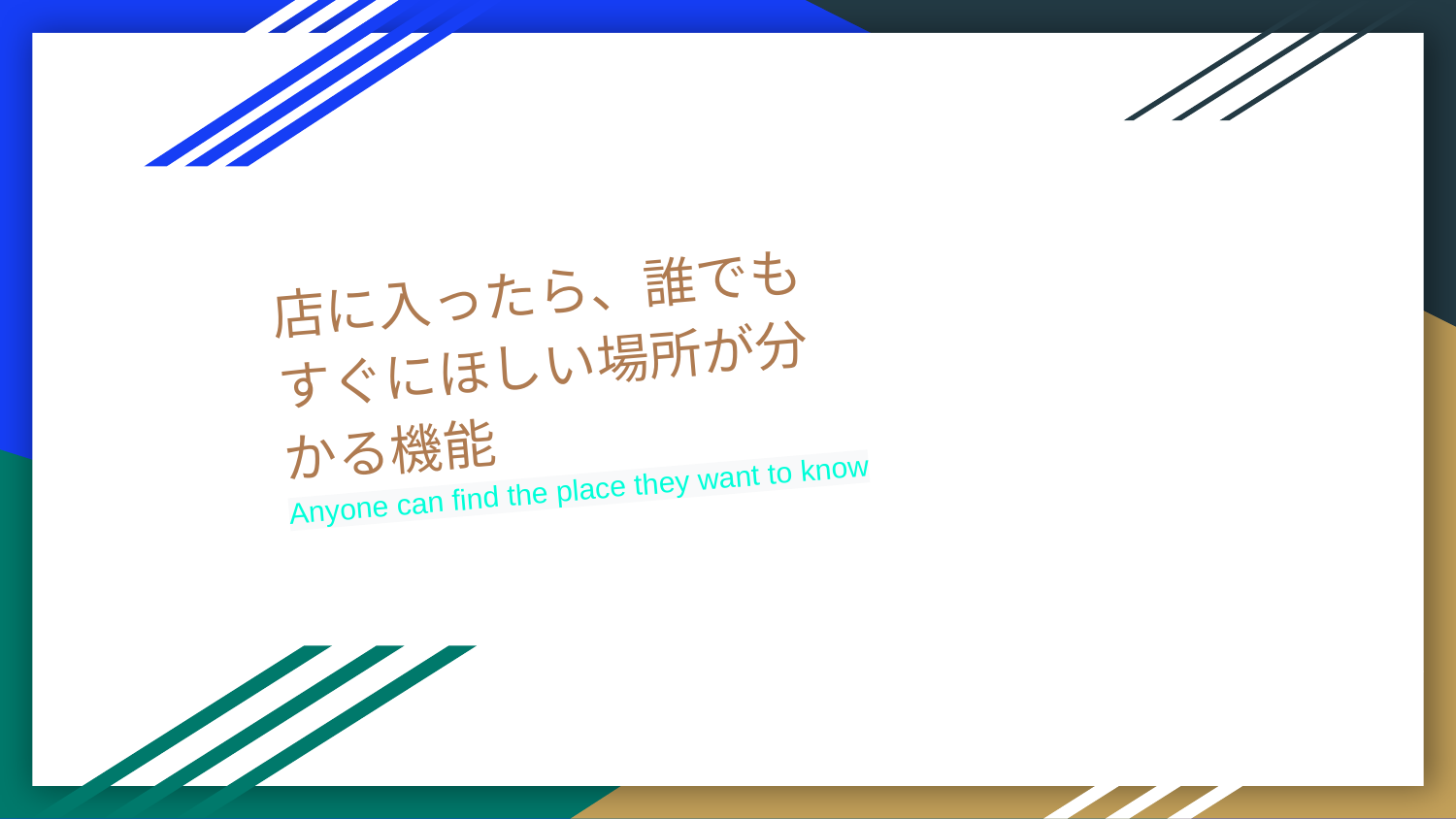

# 店に入ったら、誰でもすぐにほしい場所が分かる機能
Anyone can find the place they want to know